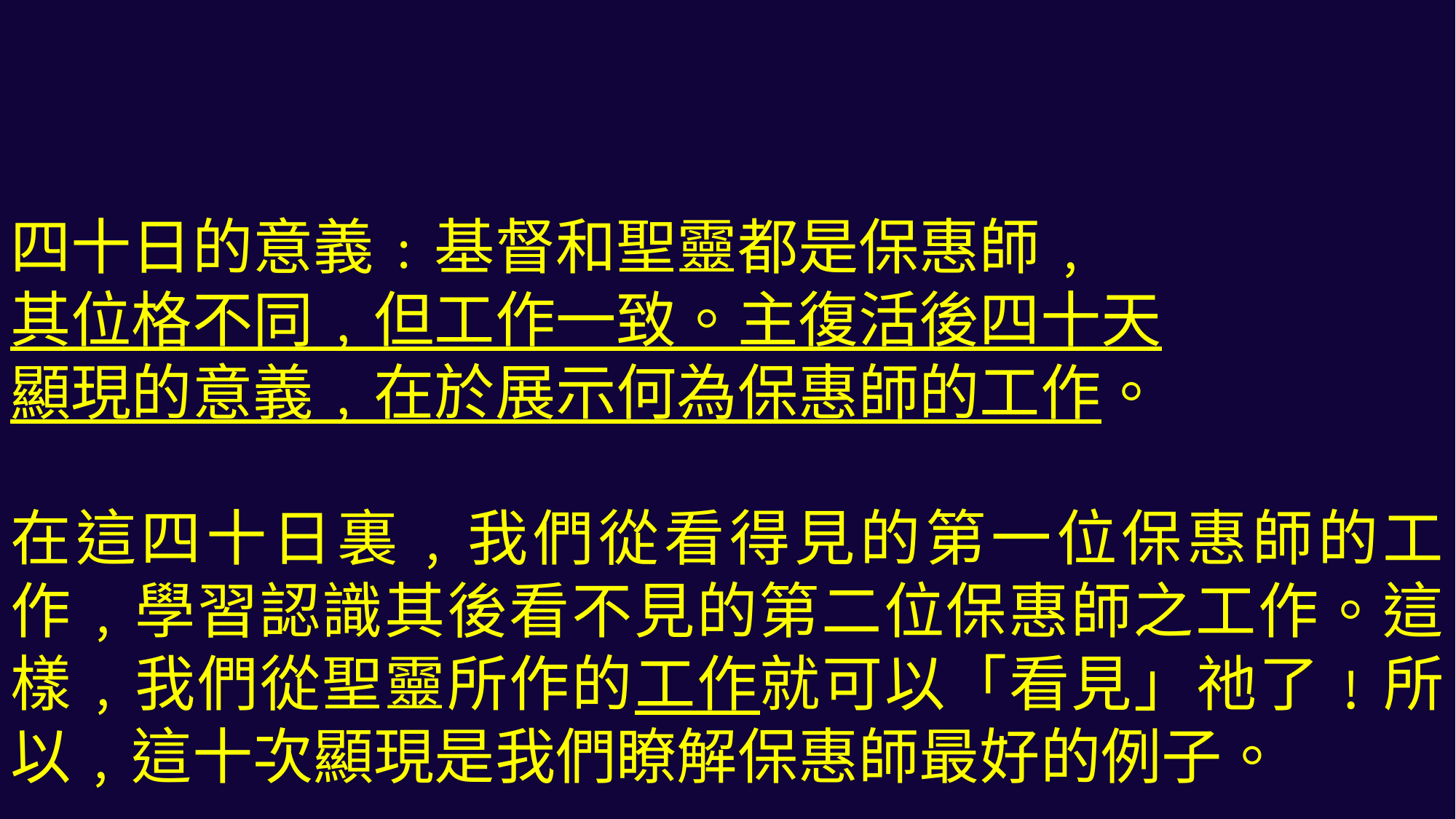

四十日的意義﹕基督和聖靈都是保惠師﹐
其位格不同﹐但工作一致。主復活後四十天
顯現的意義﹐在於展示何為保惠師的工作。

在這四十日裏﹐我們從看得見的第一位保惠師的工作﹐學習認識其後看不見的第二位保惠師之工作。這樣﹐我們從聖靈所作的工作就可以「看見」祂了﹗所以﹐這十次顯現是我們瞭解保惠師最好的例子。